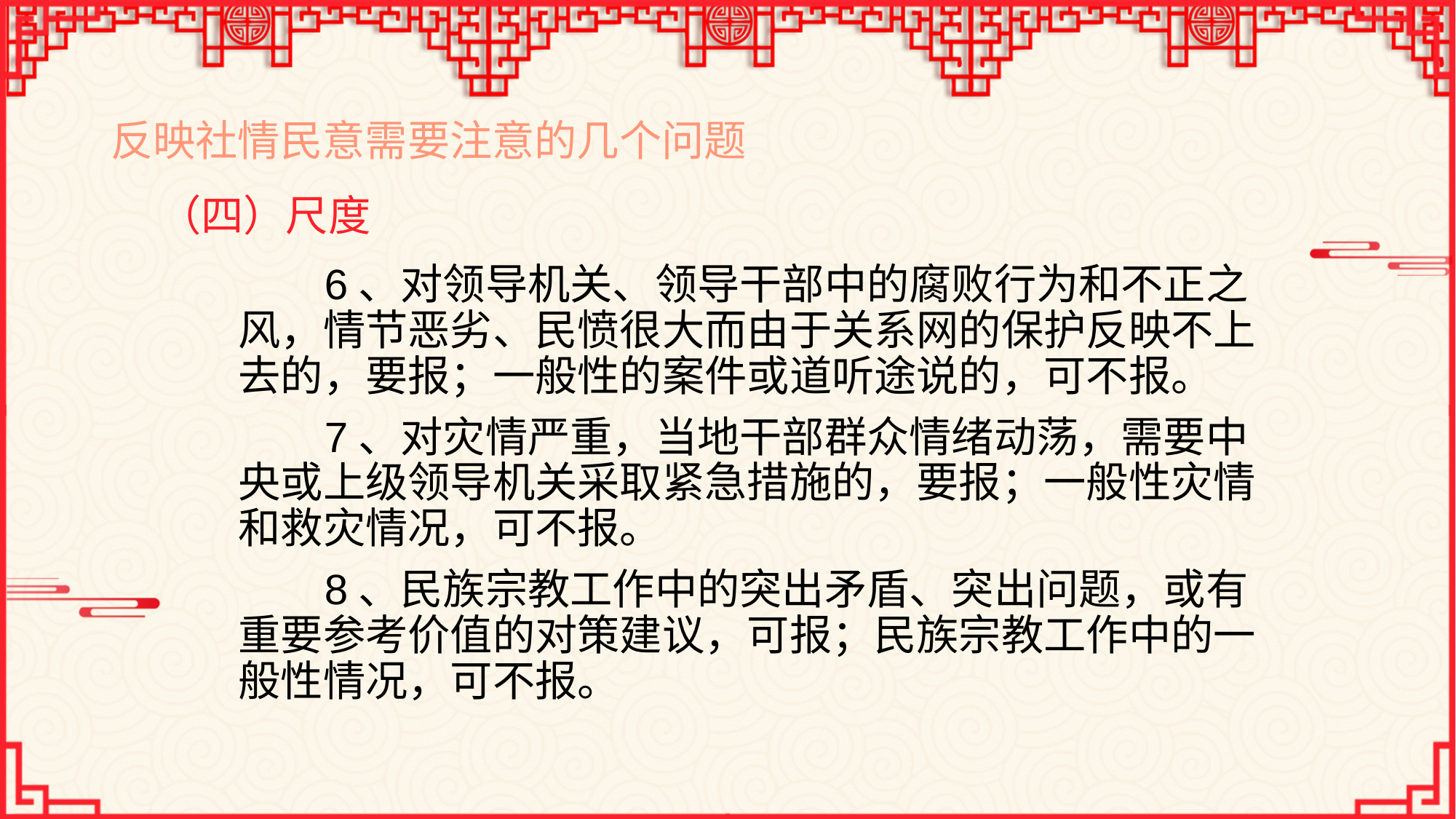

# 反映社情民意需要注意的几个问题
（四）尺度
6、对领导机关、领导干部中的腐败行为和不正之风，情节恶劣、民愤很大而由于关系网的保护反映不上去的，要报；一般性的案件或道听途说的，可不报。
7、对灾情严重，当地干部群众情绪动荡，需要中央或上级领导机关采取紧急措施的，要报；一般性灾情和救灾情况，可不报。
8、民族宗教工作中的突出矛盾、突出问题，或有重要参考价值的对策建议，可报；民族宗教工作中的一般性情况，可不报。